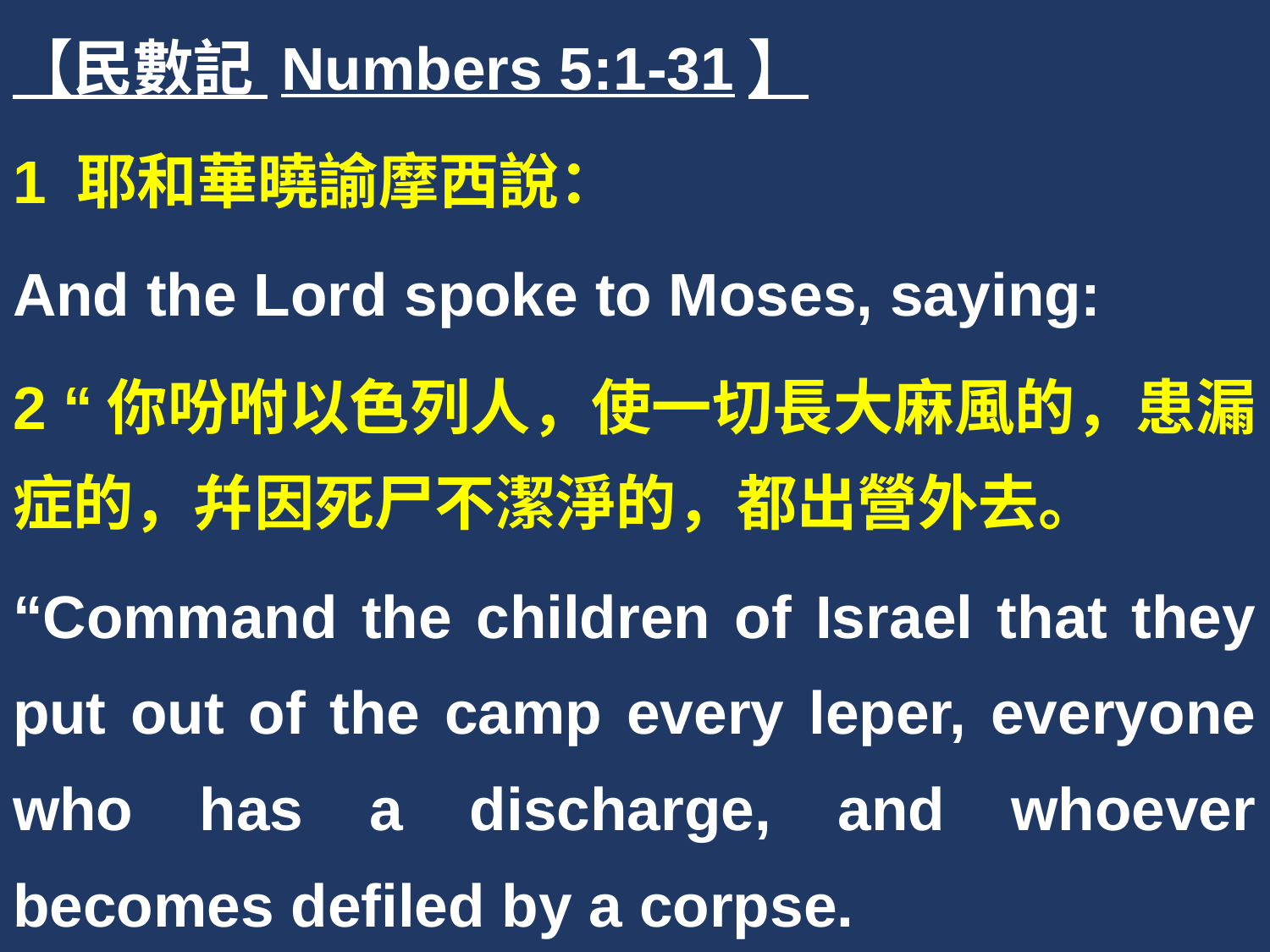

【民數記 Numbers 5:1-31】
1 耶和華曉諭摩西說：
And the Lord spoke to Moses, saying:
2 “你吩咐以色列人，使一切長大麻風的，患漏症的，幷因死尸不潔淨的，都出營外去。
“Command the children of Israel that they put out of the camp every leper, everyone who has a discharge, and whoever becomes defiled by a corpse.